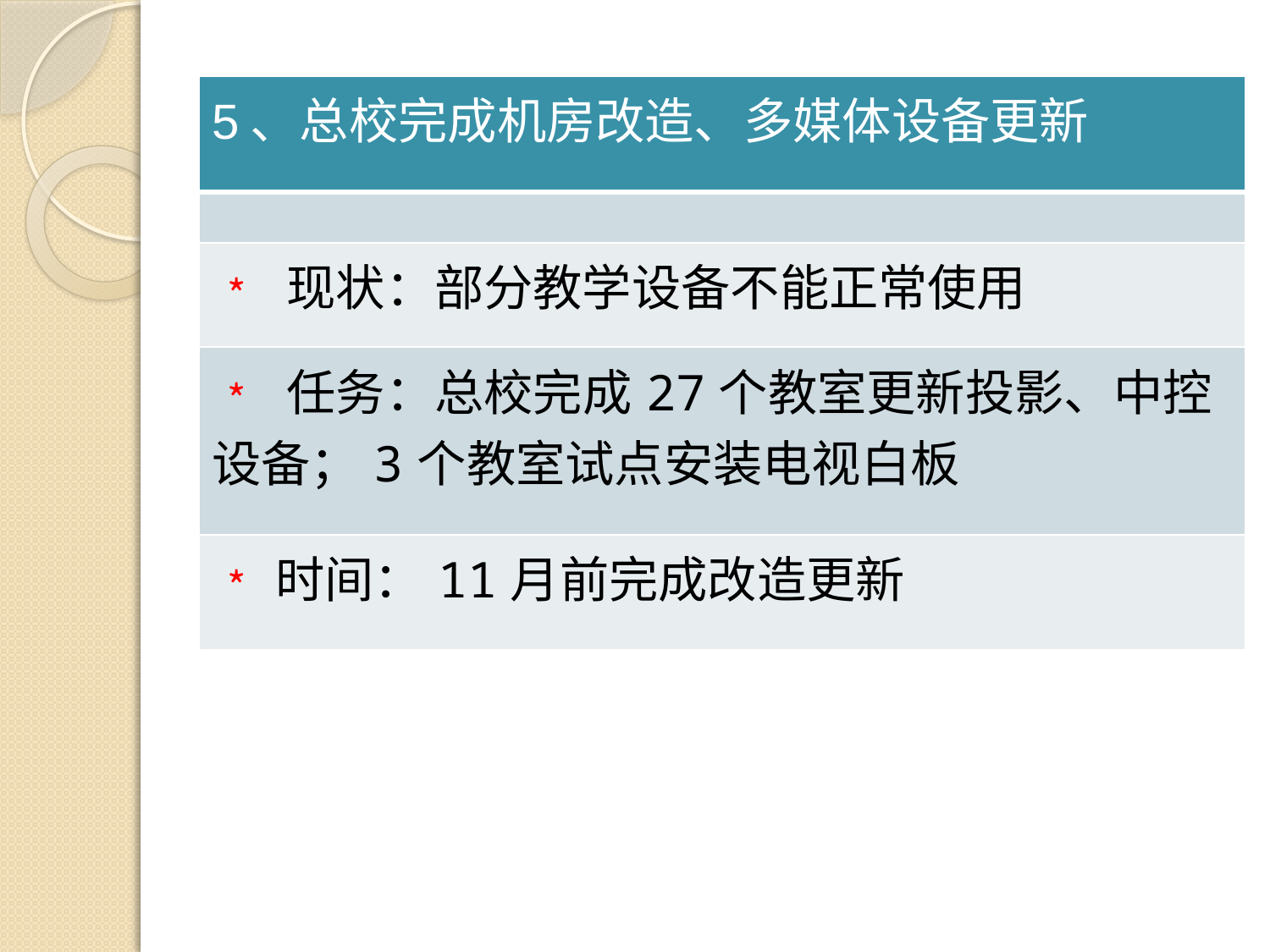

#
| 5、总校完成机房改造、多媒体设备更新 |
| --- |
|  |
| ﹡ 现状：部分教学设备不能正常使用 |
| ﹡ 任务：总校完成27个教室更新投影、中控设备；3个教室试点安装电视白板 |
| ﹡时间：11月前完成改造更新 |